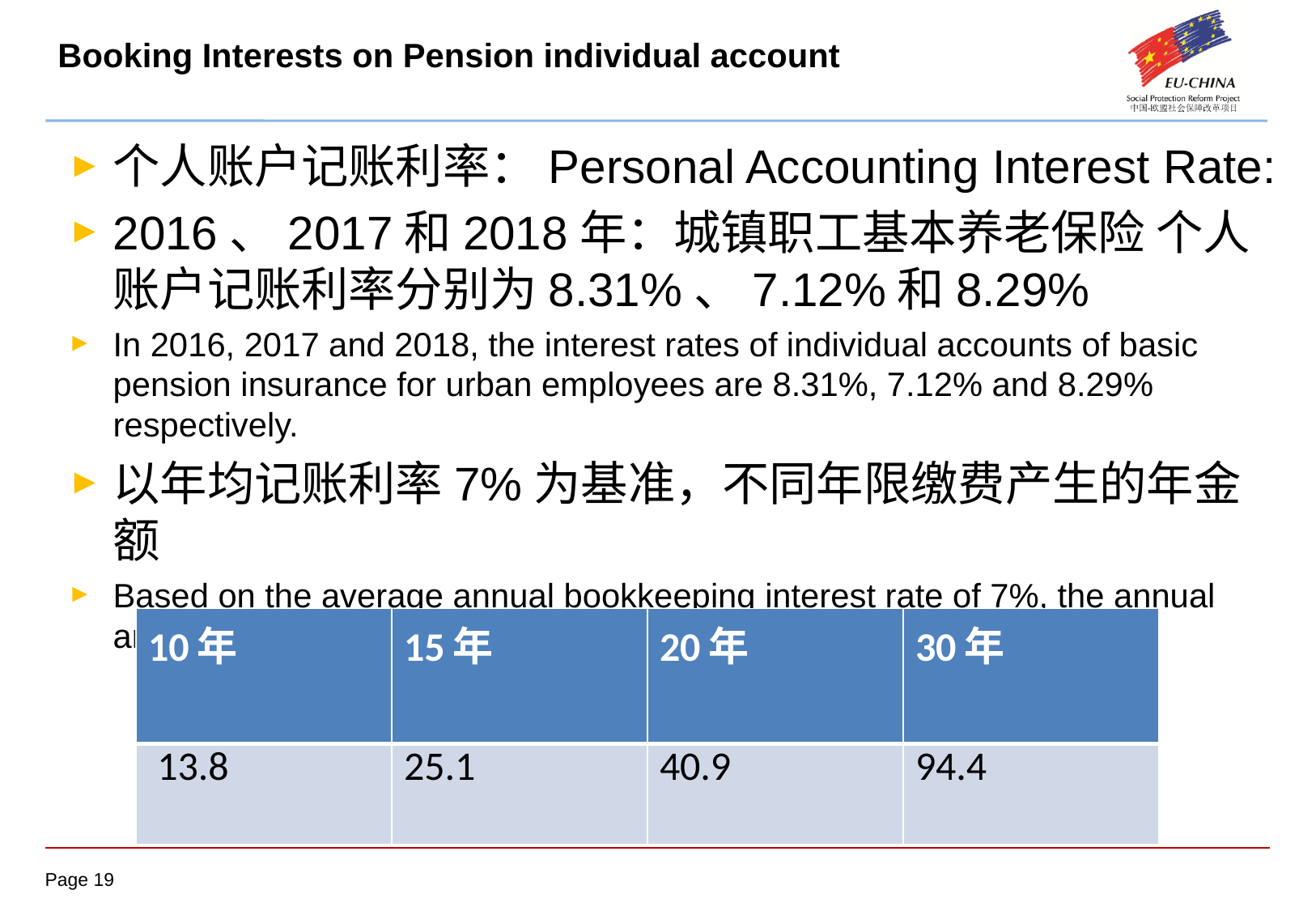

# Booking Interests on Pension individual account
个人账户记账利率：Personal Accounting Interest Rate:
2016、2017和2018年：城镇职工基本养老保险 个人账户记账利率分别为8.31%、7.12%和8.29%
In 2016, 2017 and 2018, the interest rates of individual accounts of basic pension insurance for urban employees are 8.31%, 7.12% and 8.29% respectively.
以年均记账利率7%为基准，不同年限缴费产生的年金额
Based on the average annual bookkeeping interest rate of 7%, the annual amount produced by different years of payment
| 10年 | 15年 | 20年 | 30年 |
| --- | --- | --- | --- |
| 13.8 | 25.1 | 40.9 | 94.4 |